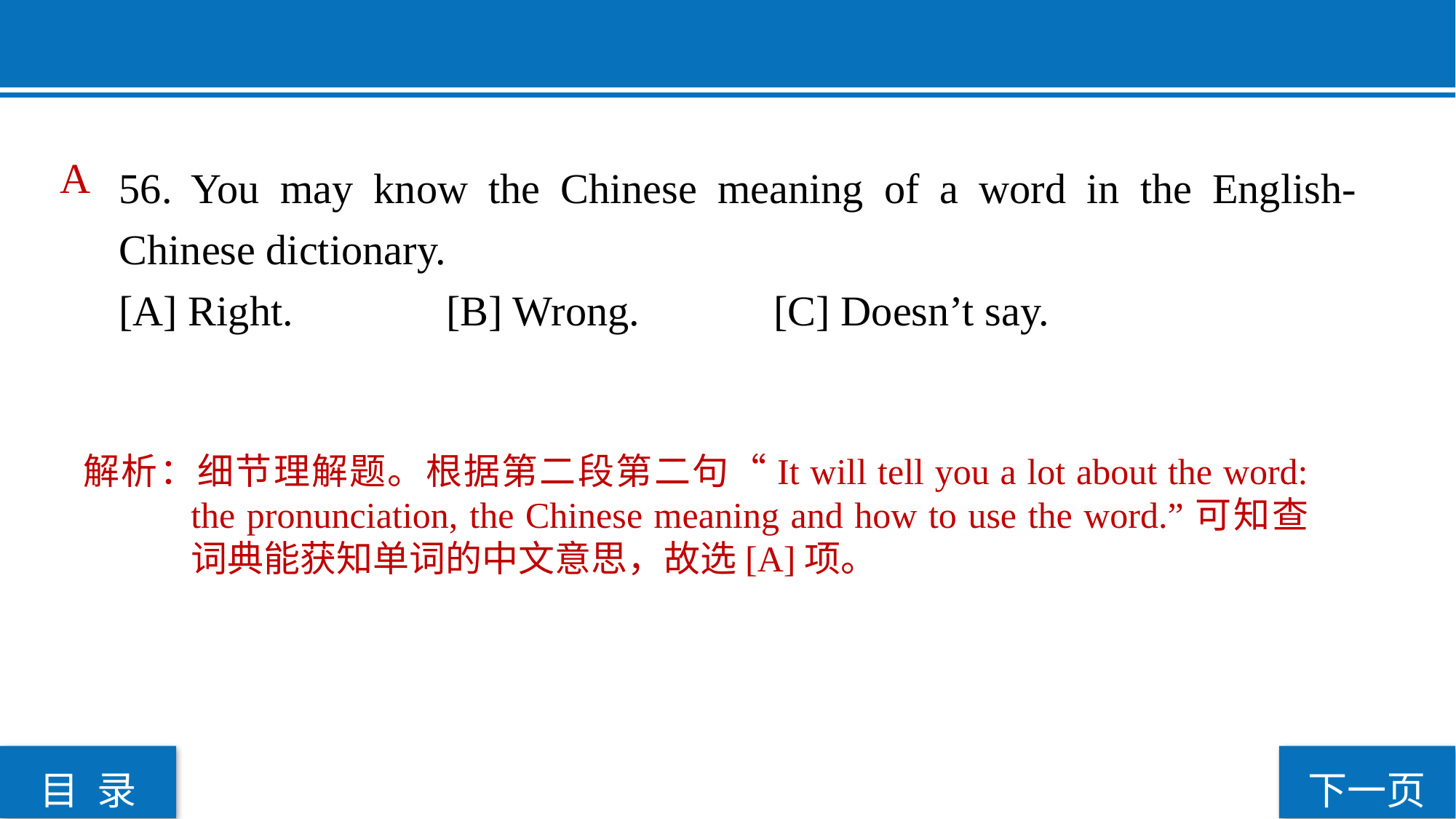

A
56. You may know the Chinese meaning of a word in the English-Chinese dictionary.
[A] Right. 		[B] Wrong. 		[C] Doesn’t say.
解析：细节理解题。根据第二段第二句“It will tell you a lot about the word: the pronunciation, the Chinese meaning and how to use the word.”可知查词典能获知单词的中文意思，故选[A]项。